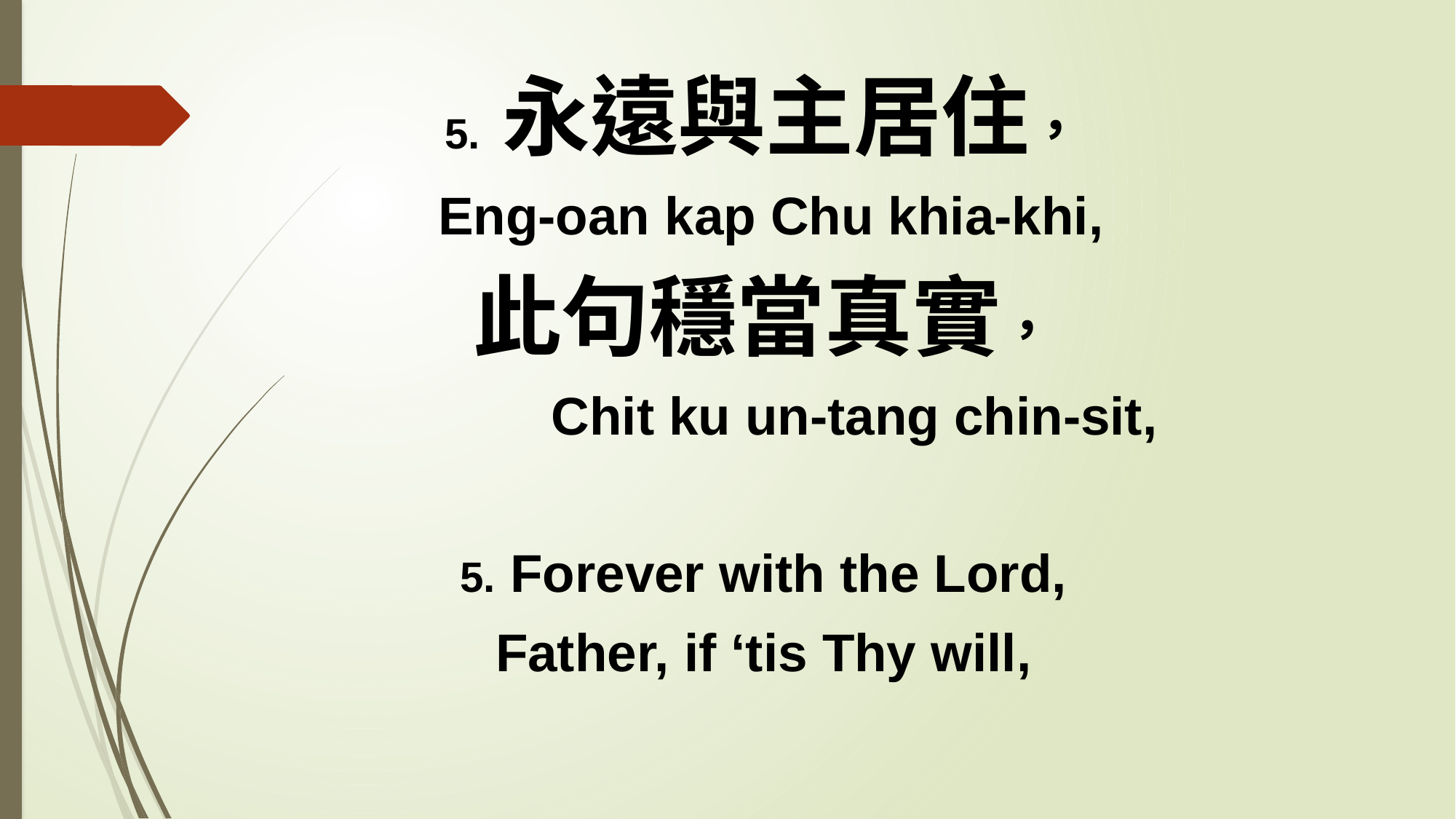

5. 永遠與主居住，
 Eng-oan kap Chu khia-khi,
此句穩當真實，
                       Chit ku un-tang chin-sit,

5. Forever with the Lord,
Father, if ‘tis Thy will,